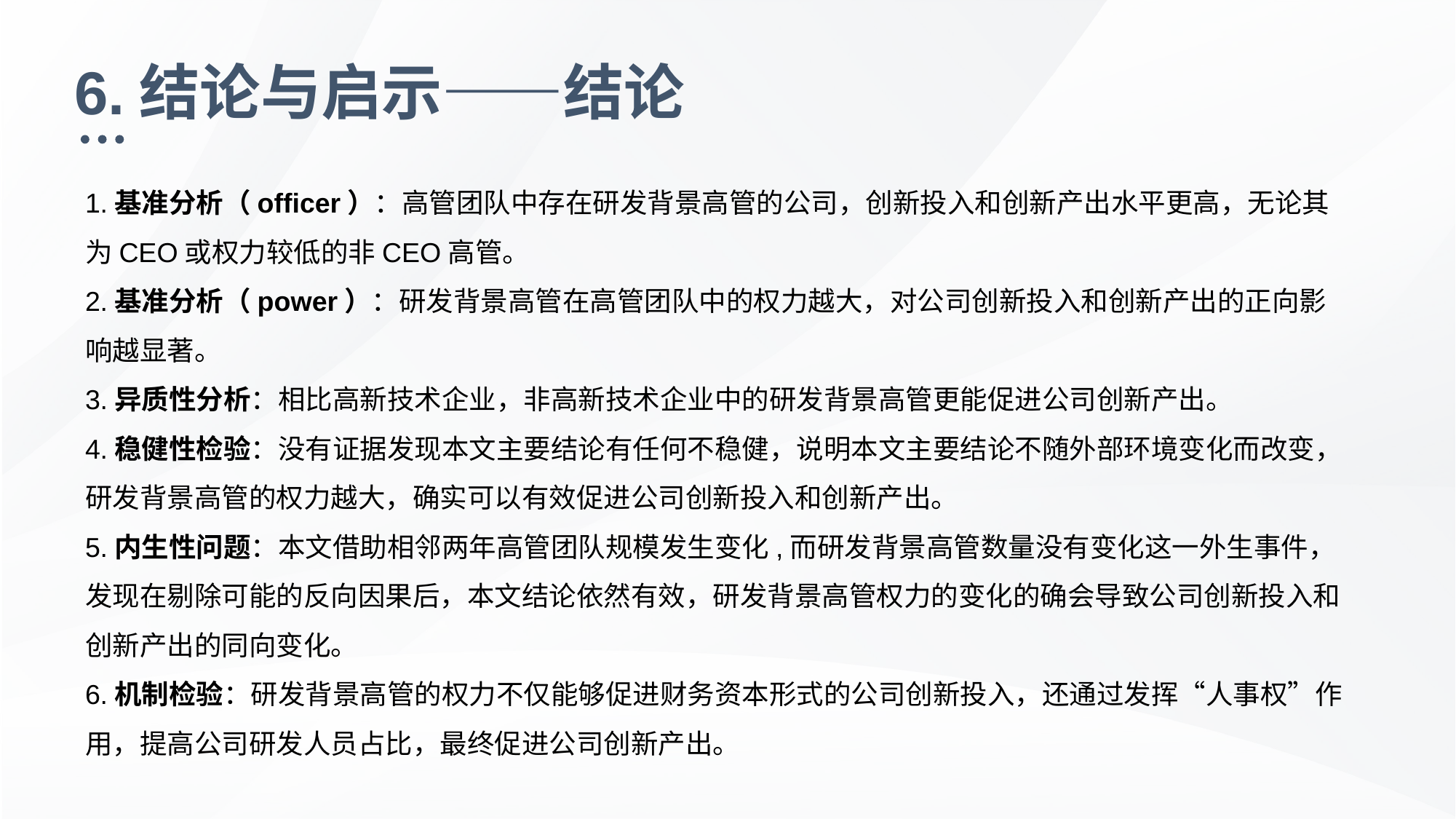

6.结论与启示——结论

1.基准分析（officer）：高管团队中存在研发背景高管的公司，创新投入和创新产出水平更高，无论其为CEO或权力较低的非CEO高管。
2.基准分析（power）：研发背景高管在高管团队中的权力越大，对公司创新投入和创新产出的正向影响越显著。
3.异质性分析：相比高新技术企业，非高新技术企业中的研发背景高管更能促进公司创新产出。
4.稳健性检验：没有证据发现本文主要结论有任何不稳健，说明本文主要结论不随外部环境变化而改变，研发背景高管的权力越大，确实可以有效促进公司创新投入和创新产出。
5.内生性问题：本文借助相邻两年高管团队规模发生变化,而研发背景高管数量没有变化这一外生事件，发现在剔除可能的反向因果后，本文结论依然有效，研发背景高管权力的变化的确会导致公司创新投入和创新产出的同向变化。
6.机制检验：研发背景高管的权力不仅能够促进财务资本形式的公司创新投入，还通过发挥“人事权”作用，提高公司研发人员占比，最终促进公司创新产出。